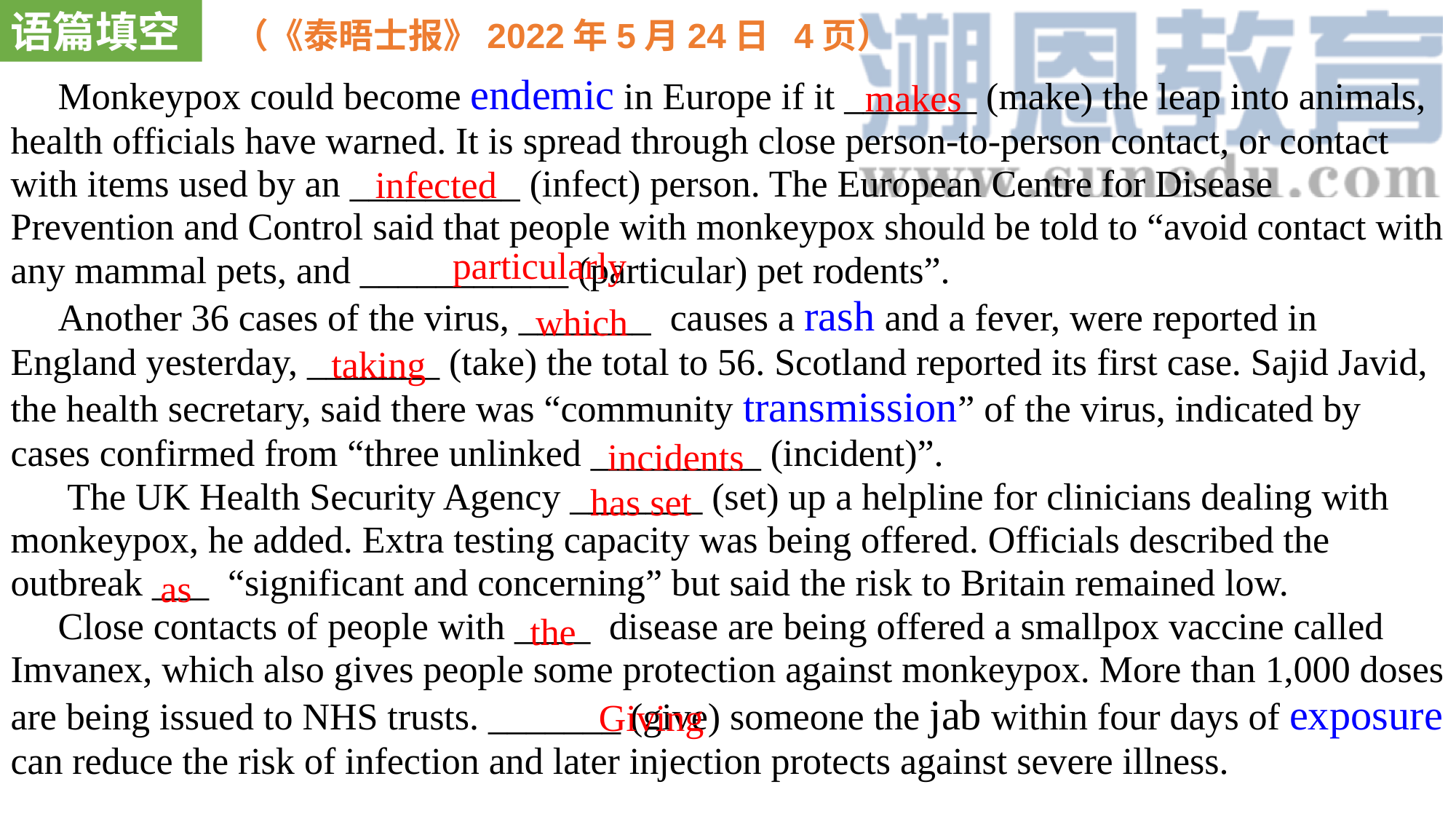

语篇填空
（《泰晤士报》2022年5月24日  4页）
     Monkeypox could become endemic in Europe if it _______ (make) the leap into animals, health officials have warned. It is spread through close person-to-person contact, or contact with items used by an _________ (infect) person. The European Centre for Disease Prevention and Control said that people with monkeypox should be told to “avoid contact with any mammal pets, and ___________ (particular) pet rodents”.
     Another 36 cases of the virus, _______  causes a rash and a fever, were reported in England yesterday, _______ (take) the total to 56. Scotland reported its first case. Sajid Javid, the health secretary, said there was “community transmission” of the virus, indicated by cases confirmed from “three unlinked _________ (incident)”.
      The UK Health Security Agency _______ (set) up a helpline for clinicians dealing with monkeypox, he added. Extra testing capacity was being offered. Officials described the outbreak ___  “significant and concerning” but said the risk to Britain remained low.
     Close contacts of people with ____  disease are being offered a smallpox vaccine called Imvanex, which also gives people some protection against monkeypox. More than 1,000 doses are being issued to NHS trusts. _______ (give) someone the jab within four days of exposure can reduce the risk of infection and later injection protects against severe illness.
makes
infected
particularly
which
taking
incidents
has set
as
the
Giving